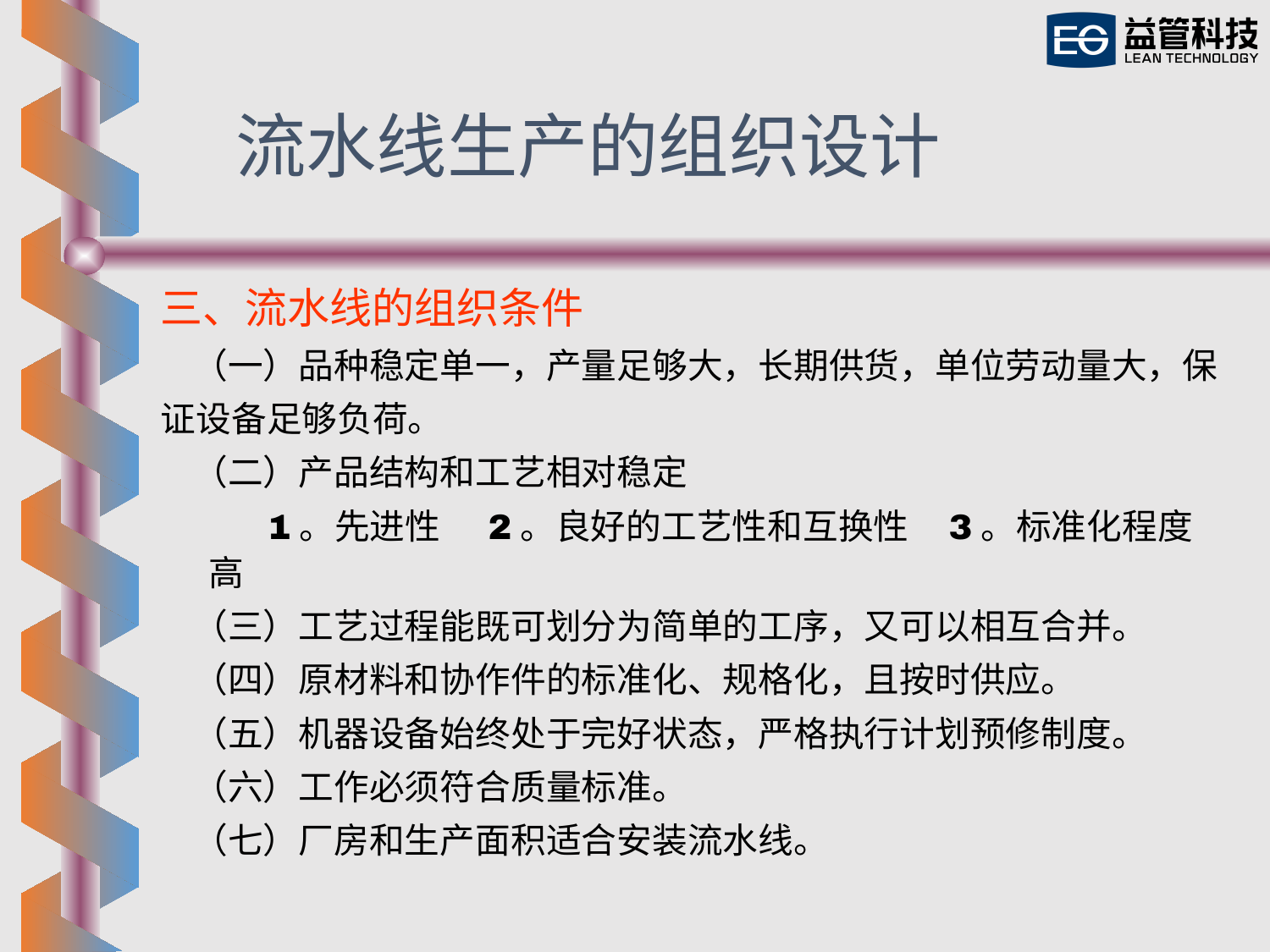

流水线生产的组织设计
三、流水线的组织条件
   （一）品种稳定单一，产量足够大，长期供货，单位劳动量大，保
证设备足够负荷。
   （二）产品结构和工艺相对稳定
         1。先进性     2。良好的工艺性和互换性    3。标准化程度高
   （三）工艺过程能既可划分为简单的工序，又可以相互合并。
   （四）原材料和协作件的标准化、规格化，且按时供应。
   （五）机器设备始终处于完好状态，严格执行计划预修制度。
   （六）工作必须符合质量标准。
   （七）厂房和生产面积适合安装流水线。
4